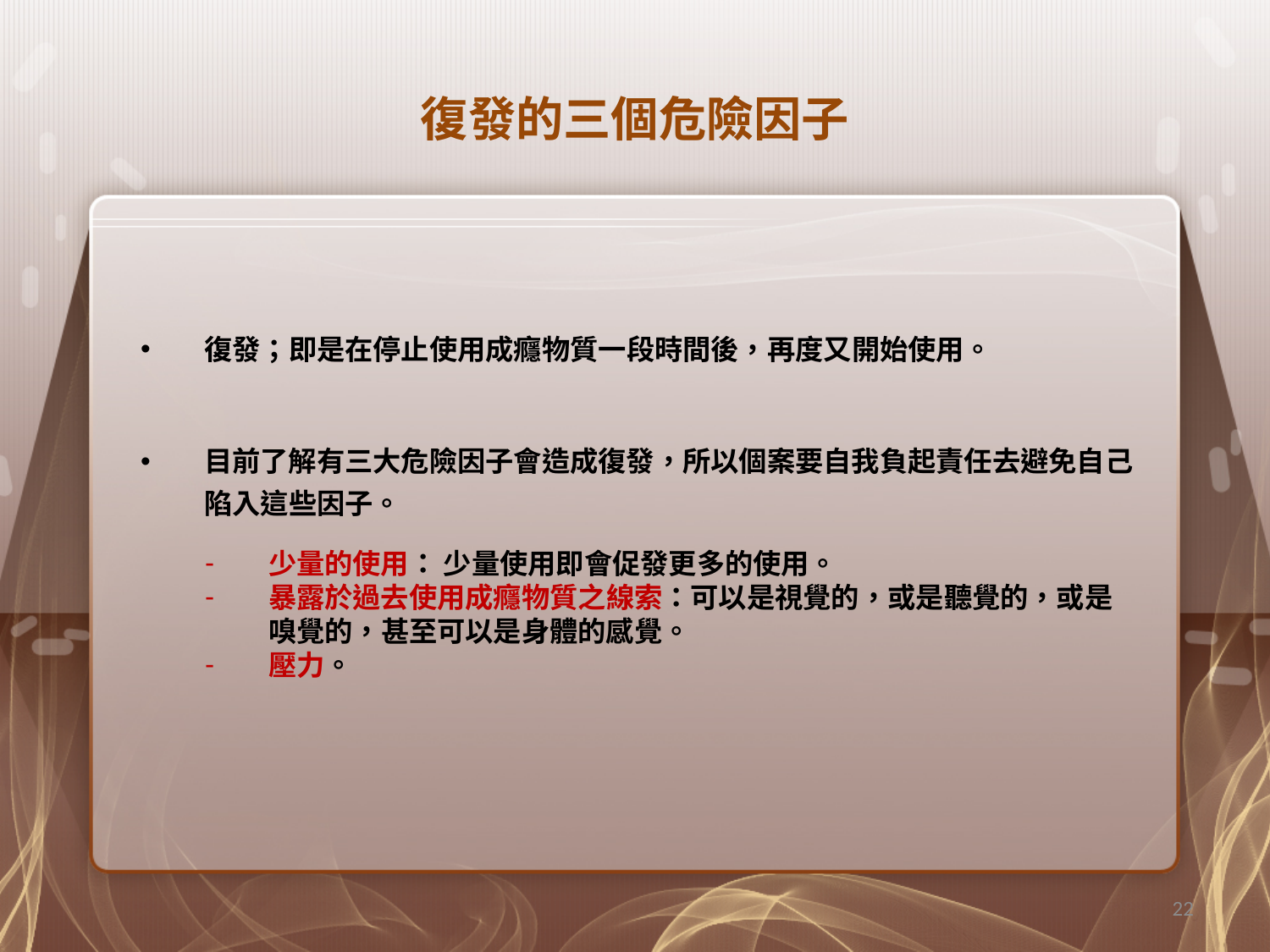

# 復發的三個危險因子
復發；即是在停止使用成癮物質一段時間後，再度又開始使用。

目前了解有三大危險因子會造成復發，所以個案要自我負起責任去避免自己陷入這些因子。

少量的使用： 少量使用即會促發更多的使用。
暴露於過去使用成癮物質之線索：可以是視覺的，或是聽覺的，或是嗅覺的，甚至可以是身體的感覺。
壓力。
22